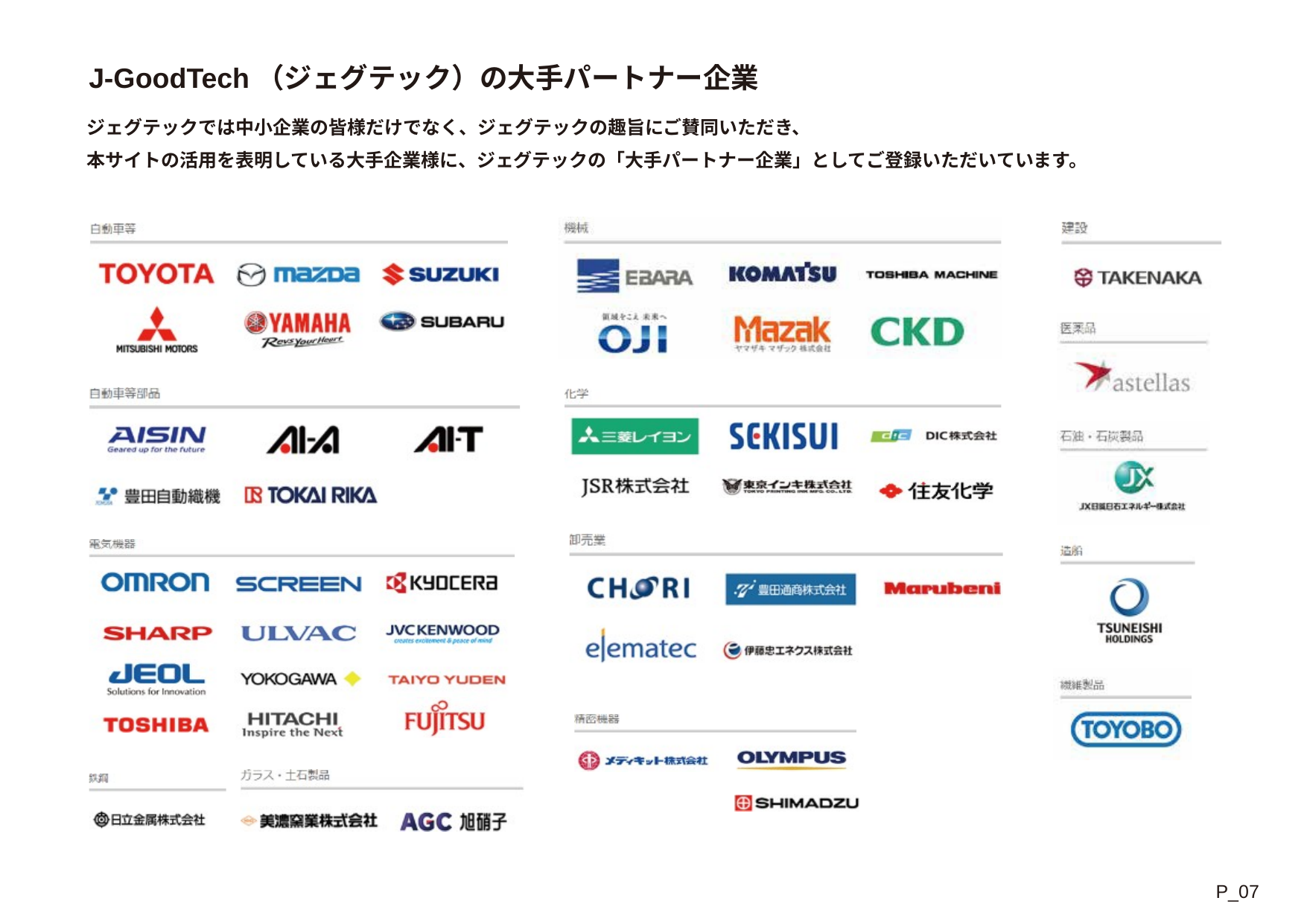

J-GoodTech（ジェグテック）の大手パートナー企業
ジェグテックでは中小企業の皆様だけでなく、ジェグテックの趣旨にご賛同いただき、
本サイトの活用を表明している大手企業様に、ジェグテックの「大手パートナー企業」としてご登録いただいています。

P_07